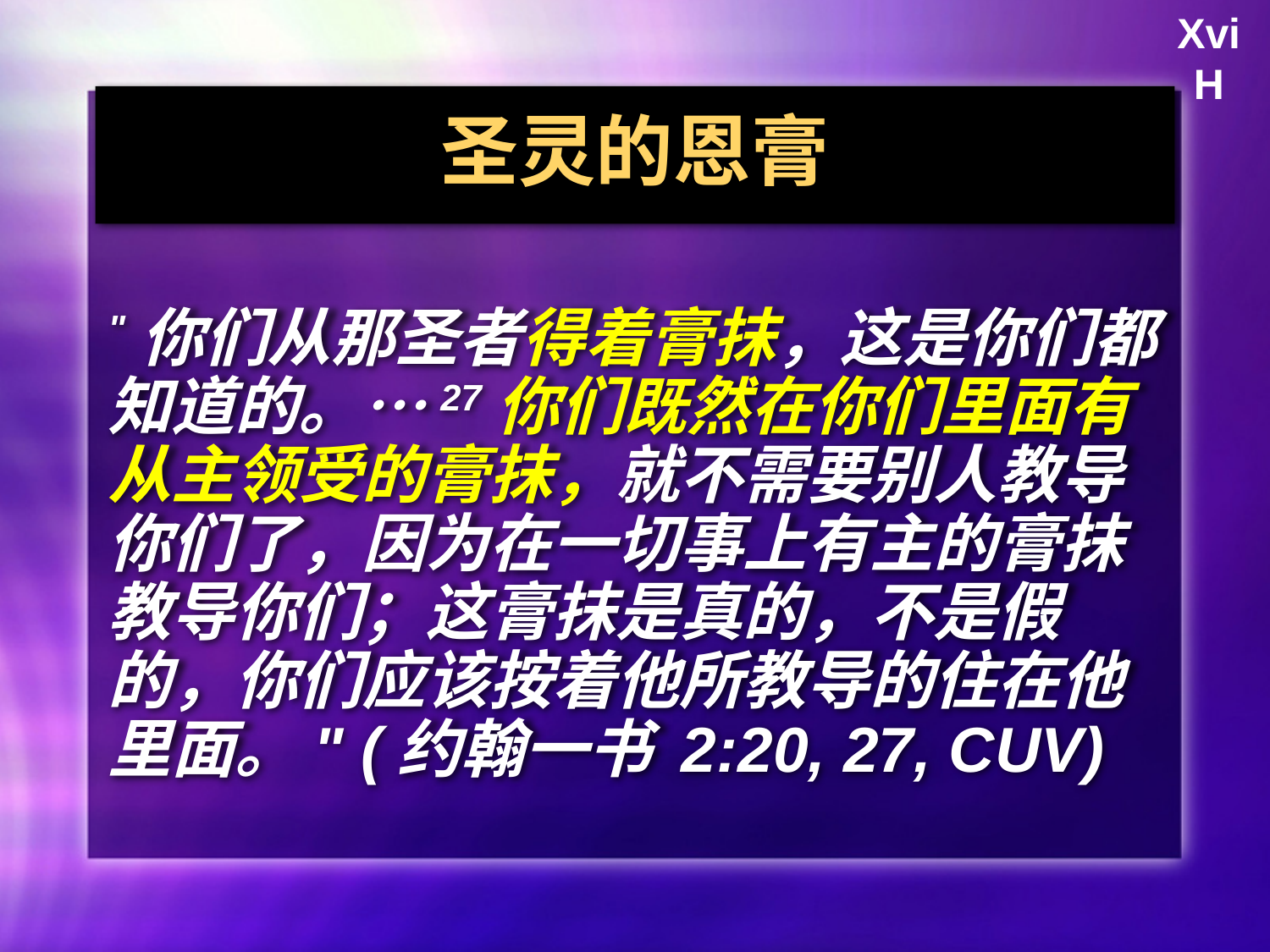

Xvi
H
# 圣灵的恩膏
"你们从那圣者得着膏抹，这是你们都知道的。…27你们既然在你们里面有从主领受的膏抹，就不需要别人教导你们了，因为在一切事上有主的膏抹教导你们；这膏抹是真的，不是假的，你们应该按着他所教导的住在他里面。" (约翰一书 2:20, 27, CUV)